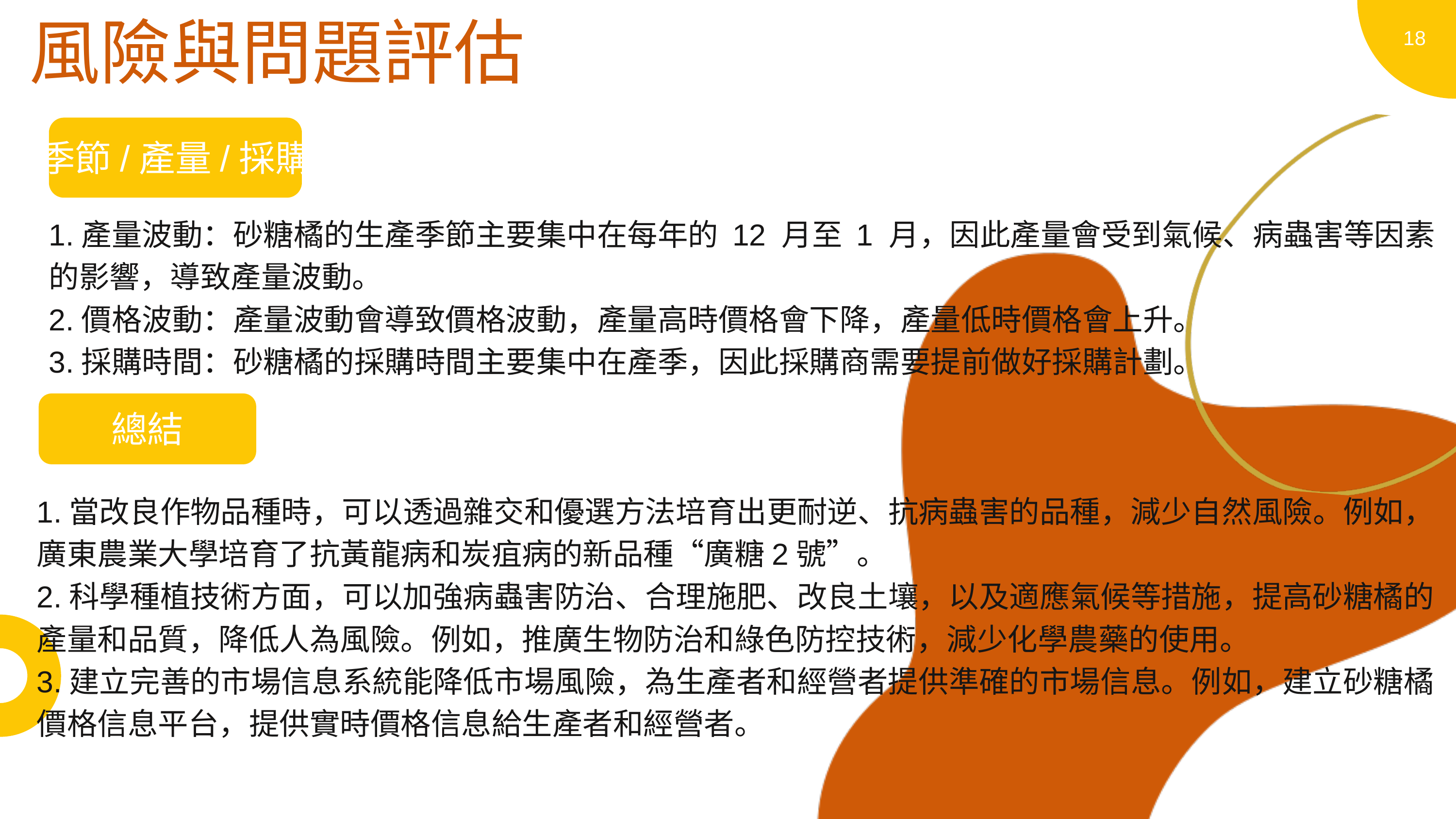

風險與問題評估
18

季節/產量/採購
1.產量波動：砂糖橘的生產季節主要集中在每年的 12 月至 1 月，因此產量會受到氣候、病蟲害等因素的影響，導致產量波動。
2.價格波動：產量波動會導致價格波動，產量高時價格會下降，產量低時價格會上升。
3.採購時間：砂糖橘的採購時間主要集中在產季，因此採購商需要提前做好採購計劃。

總結
1.當改良作物品種時，可以透過雜交和優選方法培育出更耐逆、抗病蟲害的品種，減少自然風險。例如，廣東農業大學培育了抗黃龍病和炭疽病的新品種“廣糖2號”。
2.科學種植技術方面，可以加強病蟲害防治、合理施肥、改良土壤，以及適應氣候等措施，提高砂糖橘的產量和品質，降低人為風險。例如，推廣生物防治和綠色防控技術，減少化學農藥的使用。
3.建立完善的市場信息系統能降低市場風險，為生產者和經營者提供準確的市場信息。例如，建立砂糖橘價格信息平台，提供實時價格信息給生產者和經營者。